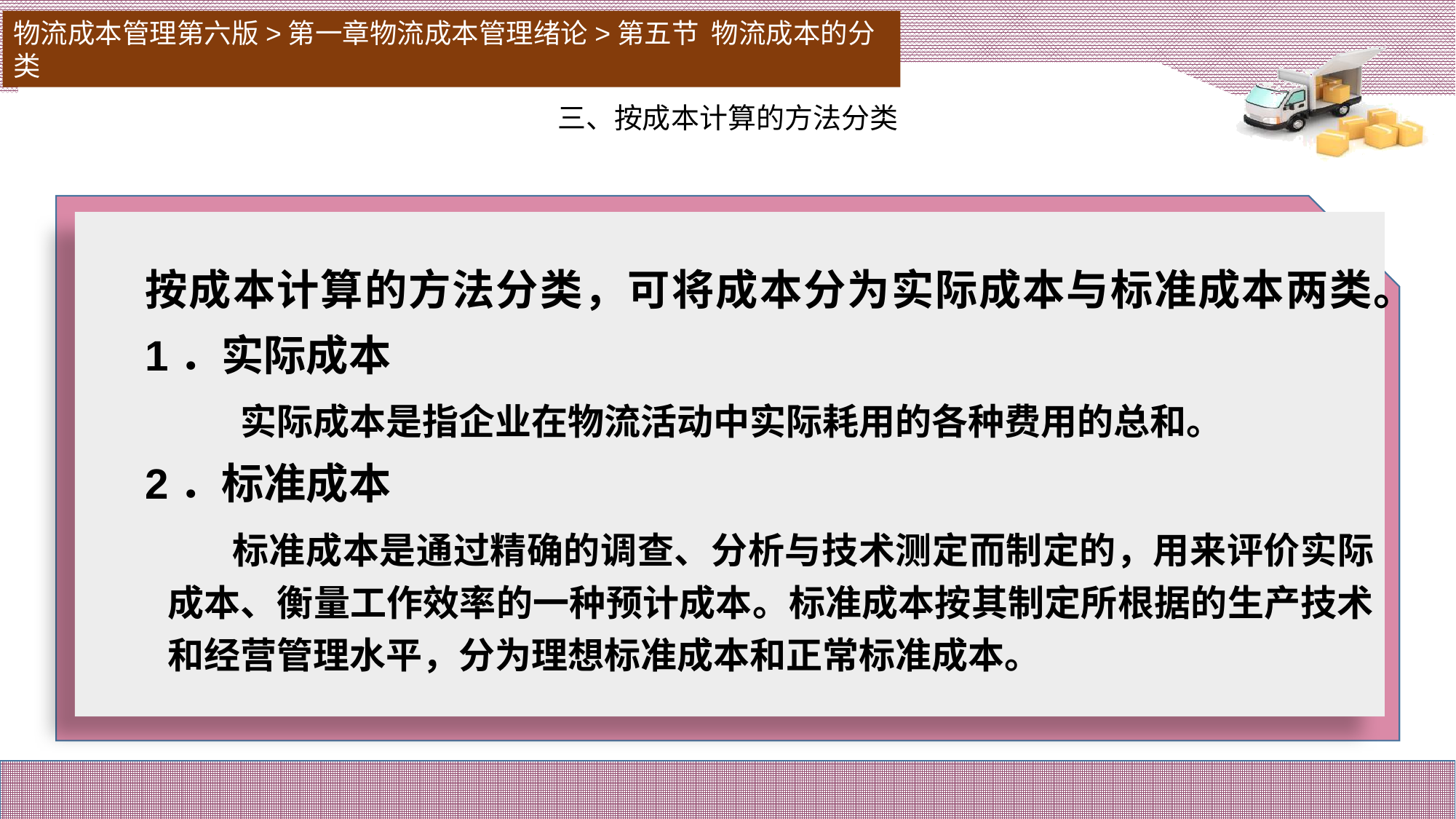

物流成本管理第六版>第一章物流成本管理绪论>第五节  物流成本的分类
三、按成本计算的方法分类
# 按成本计算的方法分类，可将成本分为实际成本与标准成本两类。
1．实际成本
实际成本是指企业在物流活动中实际耗用的各种费用的总和。
2．标准成本
标准成本是通过精确的调查、分析与技术测定而制定的，用来评价实际成本、衡量工作效率的一种预计成本。标准成本按其制定所根据的生产技术和经营管理水平，分为理想标准成本和正常标准成本。